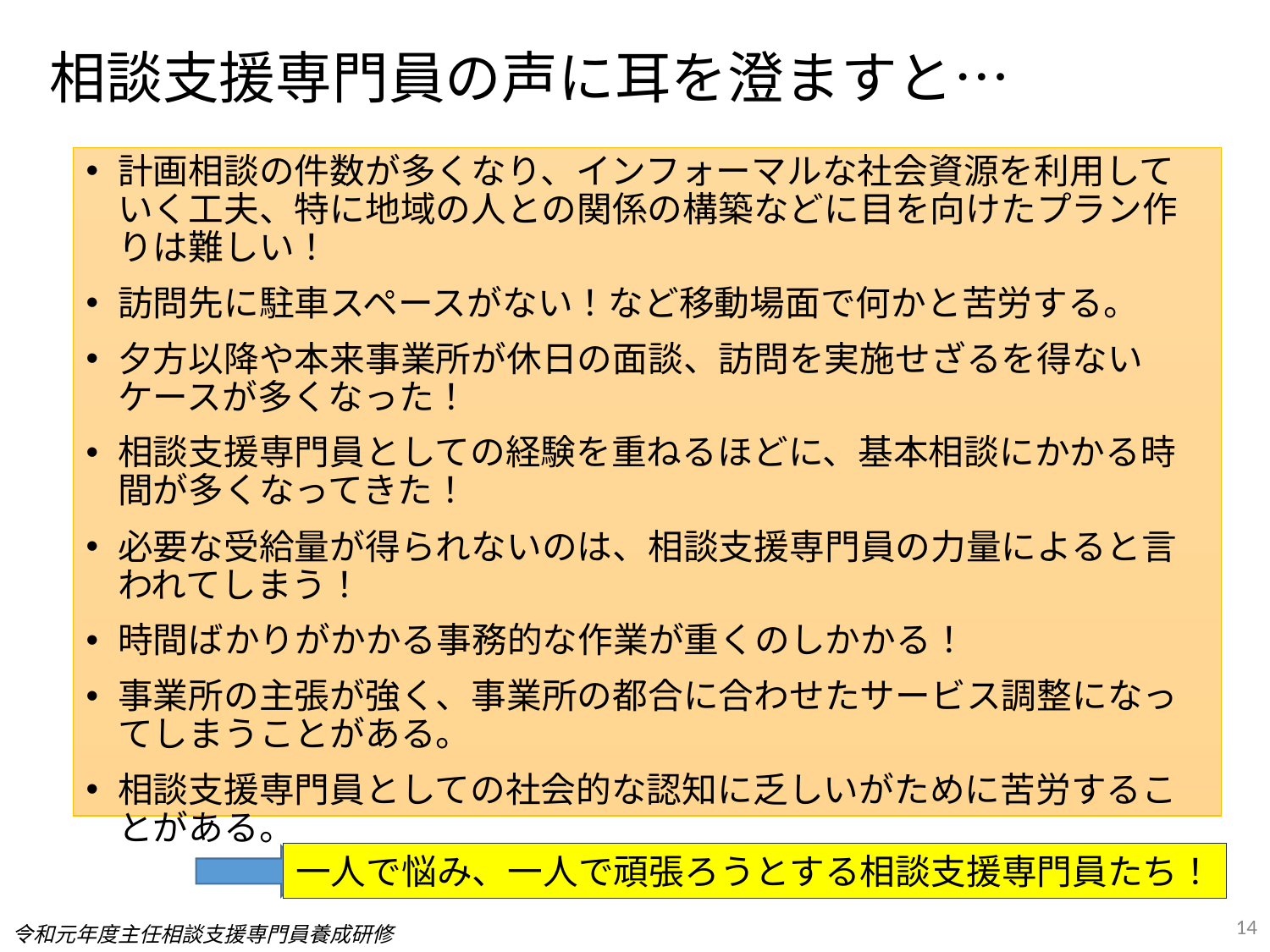

# 相談支援専門員の声に耳を澄ますと…
計画相談の件数が多くなり、インフォーマルな社会資源を利用していく工夫、特に地域の人との関係の構築などに目を向けたプラン作りは難しい！
訪問先に駐車スペースがない！など移動場面で何かと苦労する。
夕方以降や本来事業所が休日の面談、訪問を実施せざるを得ないケースが多くなった！
相談支援専門員としての経験を重ねるほどに、基本相談にかかる時間が多くなってきた！
必要な受給量が得られないのは、相談支援専門員の力量によると言われてしまう！
時間ばかりがかかる事務的な作業が重くのしかかる！
事業所の主張が強く、事業所の都合に合わせたサービス調整になってしまうことがある。
相談支援専門員としての社会的な認知に乏しいがために苦労することがある。
一人で悩み、一人で頑張ろうとする相談支援専門員たち！

14
令和元年度主任相談支援専門員養成研修